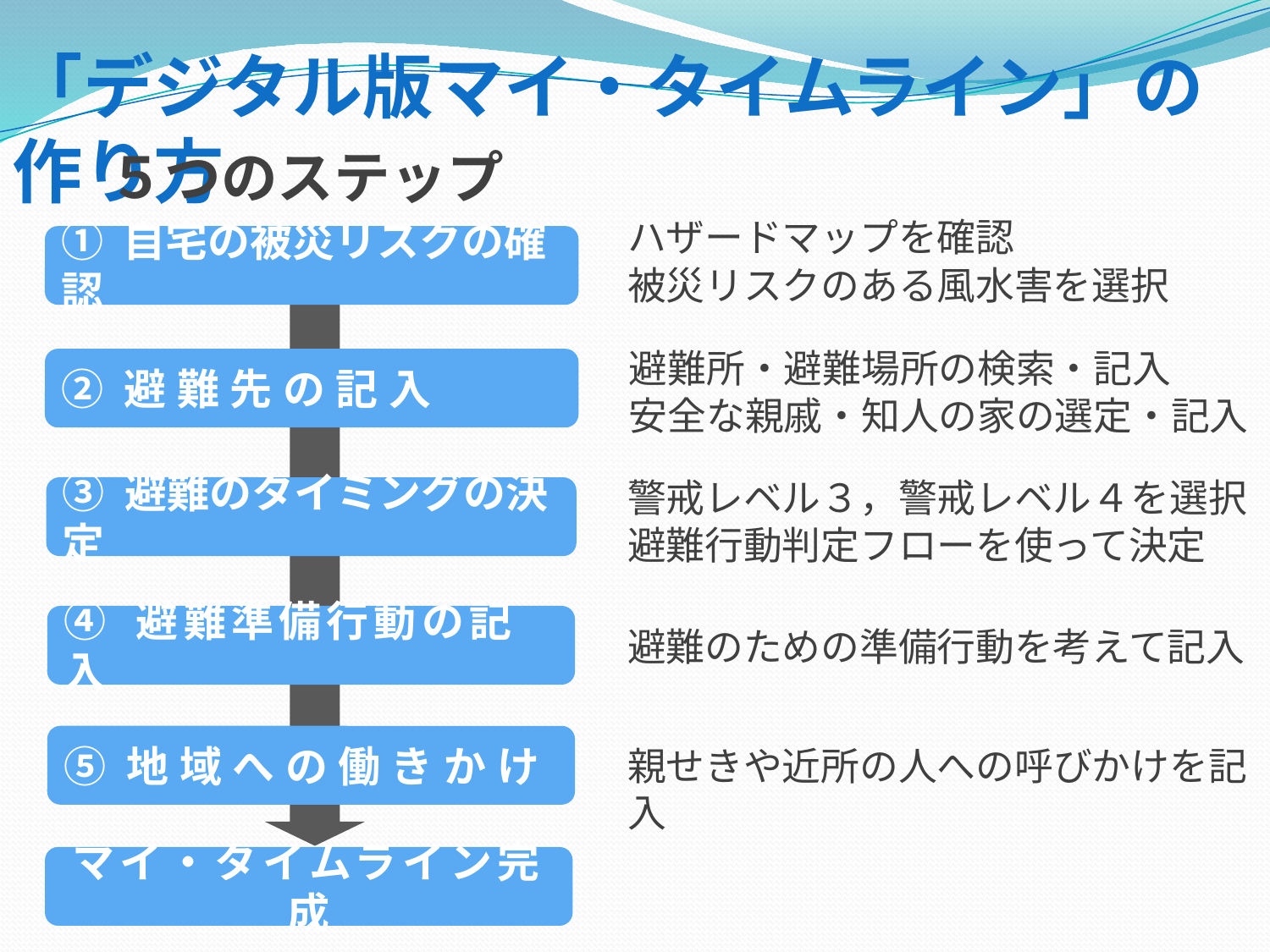

「デジタル版マイ・タイムライン」の作り方
５つのステップ
ハザードマップを確認
被災リスクのある風水害を選択
① 自宅の被災リスクの確認

避難所・避難場所の検索・記入
安全な親戚・知人の家の選定・記入
②避難先の記入
警戒レベル３，警戒レベル４を選択
避難行動判定フローを使って決定
③ 避難のタイミングの決定
④ 避難準備行動の記入
避難のための準備行動を考えて記入
⑤地域への働きかけ
親せきや近所の人への呼びかけを記入
マイ・タイムライン完成